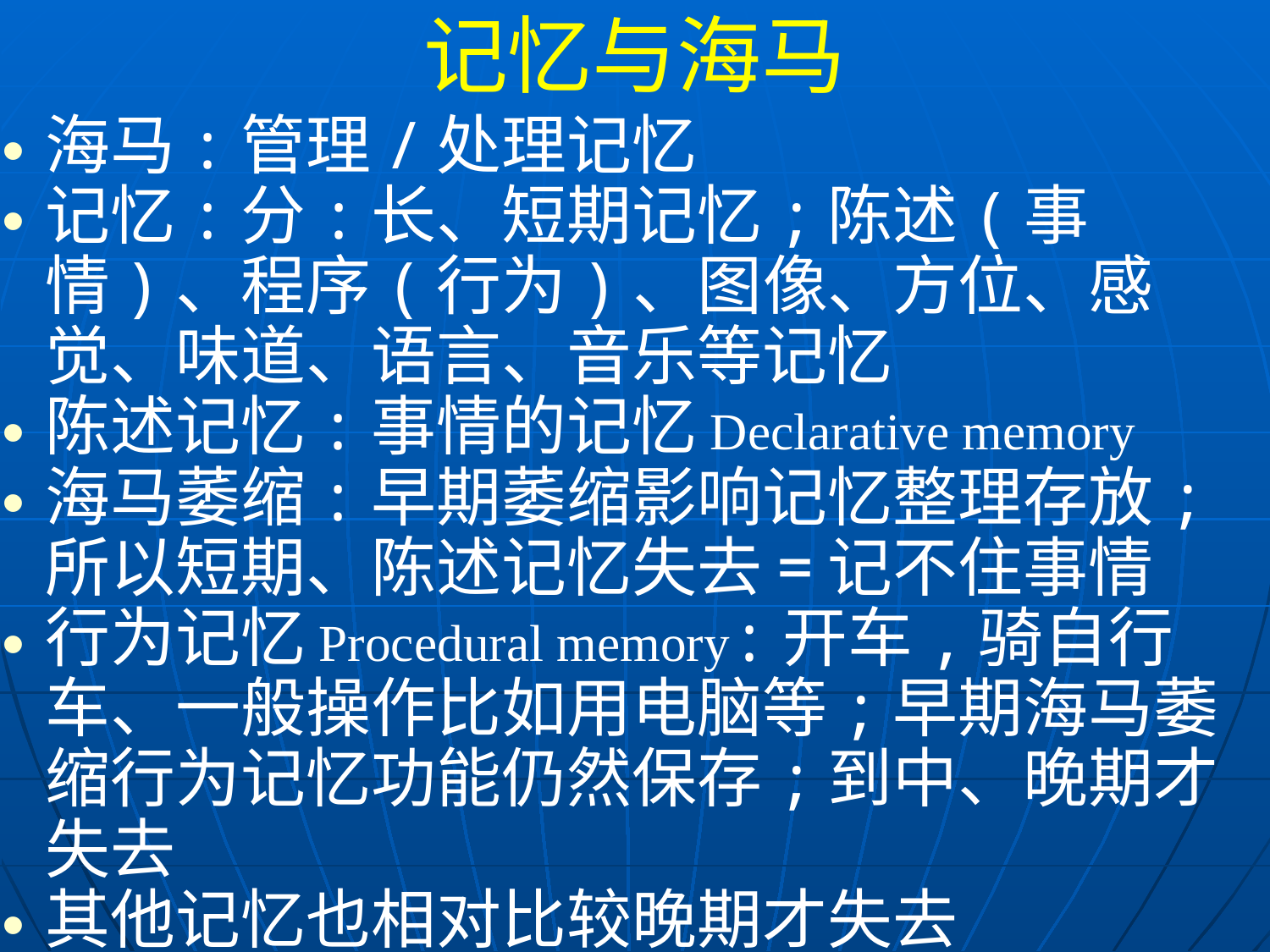

记忆与海马
海马:管理/处理记忆
记忆:分:长、短期记忆;陈述(事情)、程序(行为)、图像、方位、感觉、味道、语言、音乐等记忆
陈述记忆:事情的记忆Declarative memory
海马萎缩:早期萎缩影响记忆整理存放;所以短期、陈述记忆失去=记不住事情
行为记忆Procedural memory:开车,骑自行车、一般操作比如用电脑等;早期海马萎缩行为记忆功能仍然保存;到中、晚期才失去
其他记忆也相对比较晚期才失去